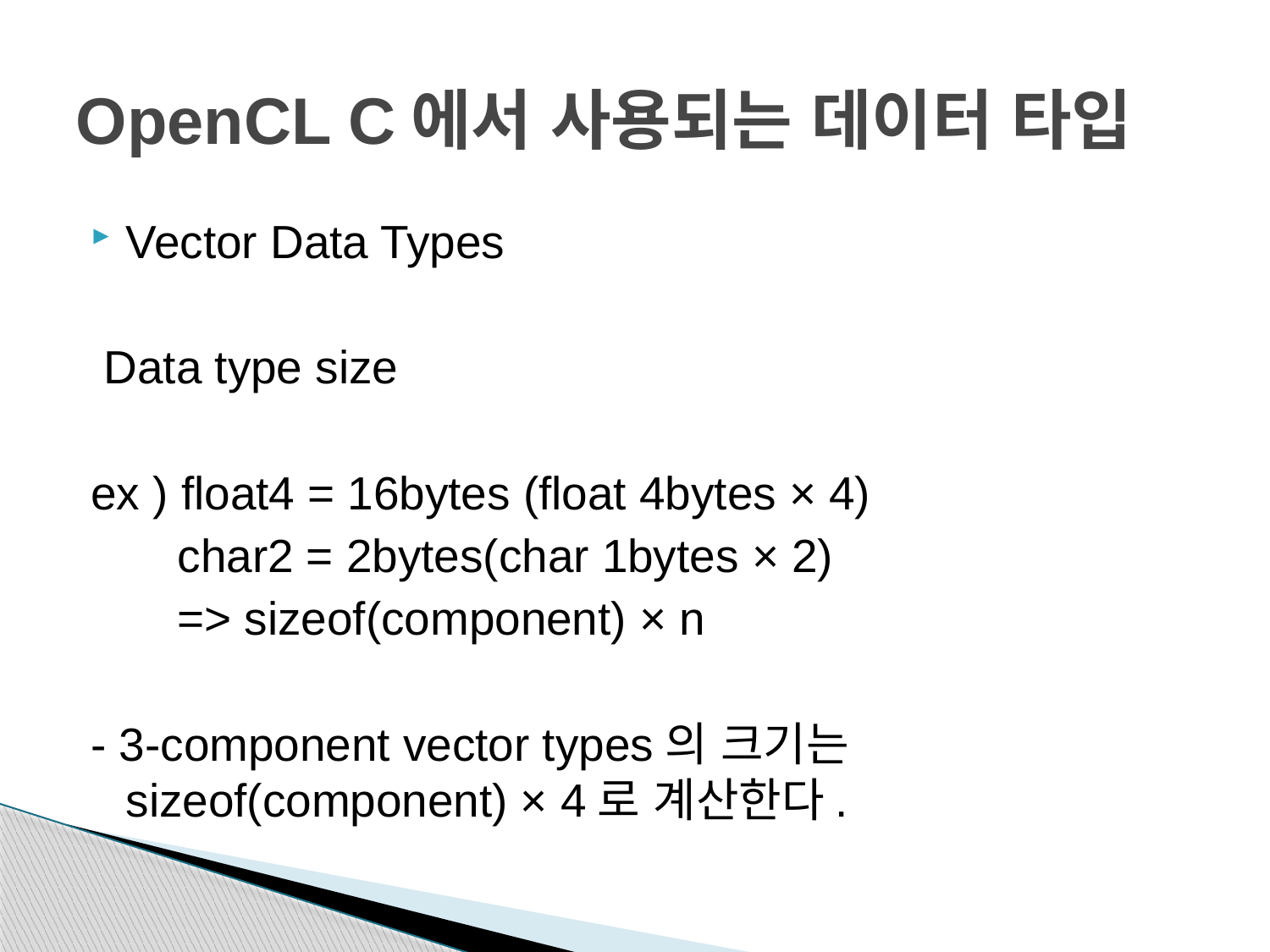

# OpenCL C에서 사용되는 데이터 타입
Vector Data Types

 Data type size

ex ) float4 = 16bytes (float 4bytes × 4)
	    char2 = 2bytes(char 1bytes × 2)
	    => sizeof(component) × n

- 3-component vector types의 크기는 sizeof(component) × 4로 계산한다.